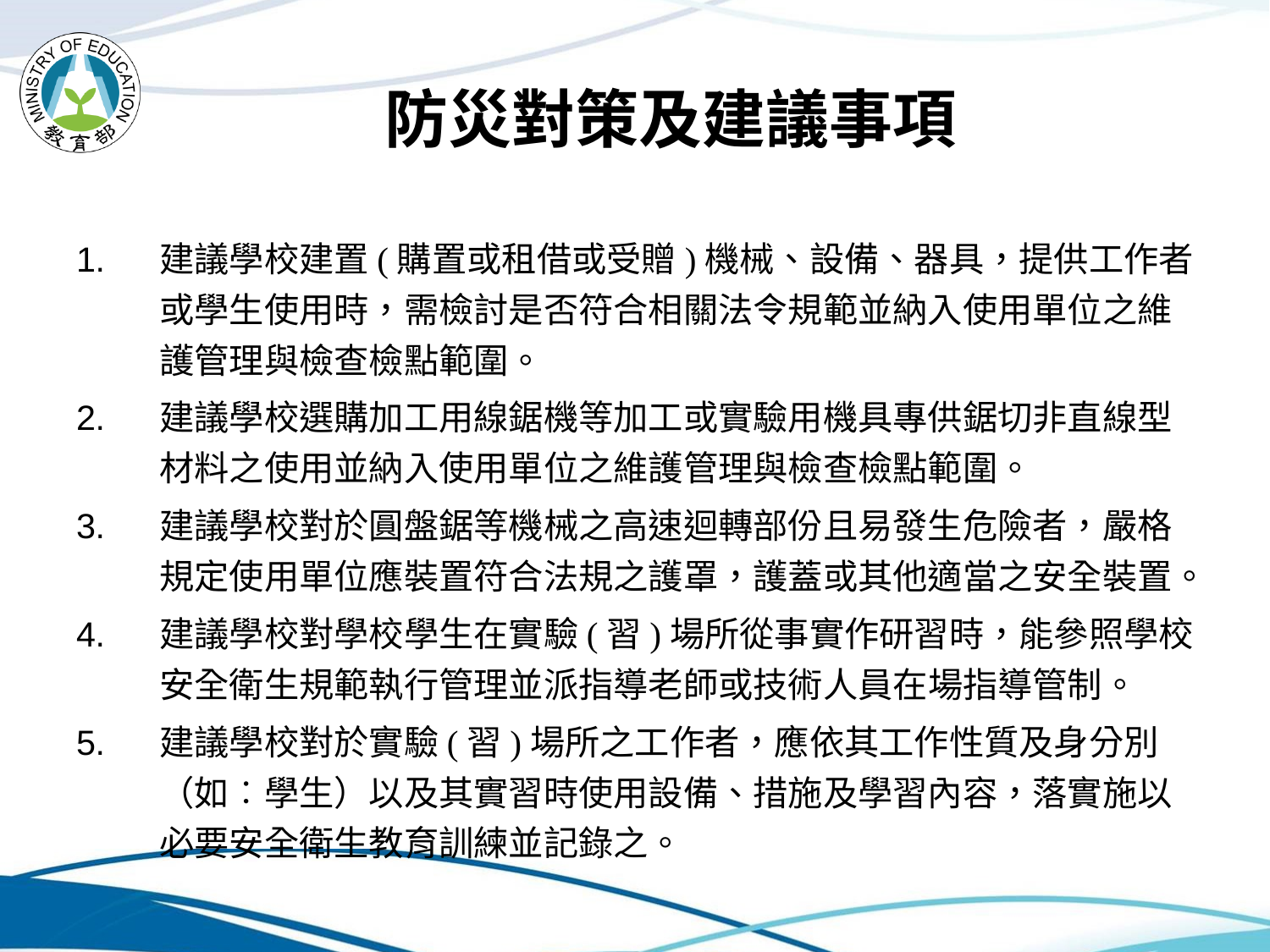

# 防災對策及建議事項
建議學校建置(購置或租借或受贈)機械、設備、器具，提供工作者或學生使用時，需檢討是否符合相關法令規範並納入使用單位之維護管理與檢查檢點範圍。
建議學校選購加工用線鋸機等加工或實驗用機具專供鋸切非直線型材料之使用並納入使用單位之維護管理與檢查檢點範圍。
建議學校對於圓盤鋸等機械之高速迴轉部份且易發生危險者，嚴格規定使用單位應裝置符合法規之護罩，護蓋或其他適當之安全裝置。
建議學校對學校學生在實驗(習)場所從事實作研習時，能參照學校安全衛生規範執行管理並派指導老師或技術人員在場指導管制。
建議學校對於實驗(習)場所之工作者，應依其工作性質及身分別（如︰學生）以及其實習時使用設備、措施及學習內容，落實施以必要安全衛生教育訓練並記錄之。